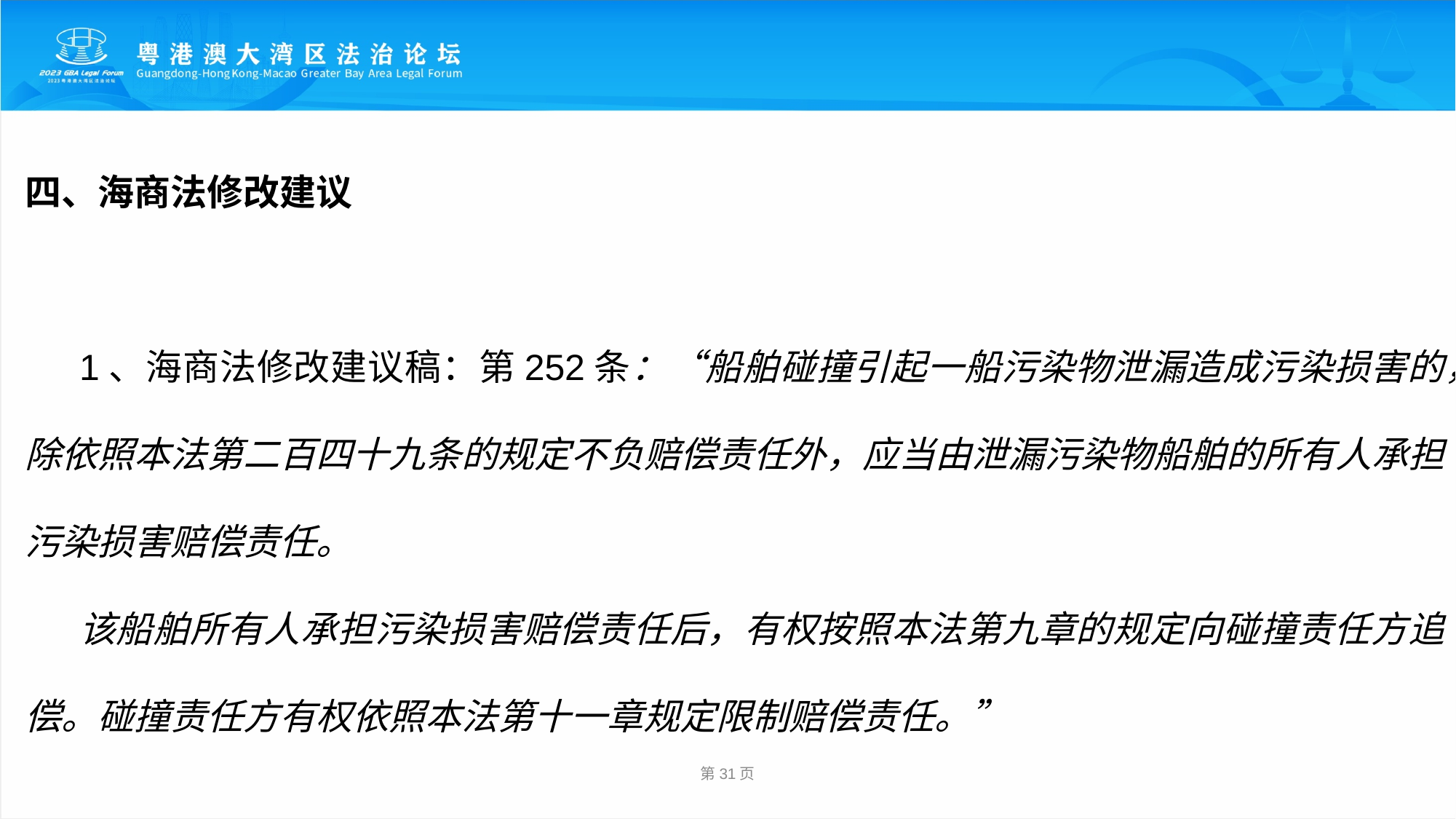

四、海商法修改建议

1、海商法修改建议稿：第252条：“船舶碰撞引起一船污染物泄漏造成污染损害的，除依照本法第二百四十九条的规定不负赔偿责任外，应当由泄漏污染物船舶的所有人承担污染损害赔偿责任。
该船舶所有人承担污染损害赔偿责任后，有权按照本法第九章的规定向碰撞责任方追偿。碰撞责任方有权依照本法第十一章规定限制赔偿责任。”
第31页